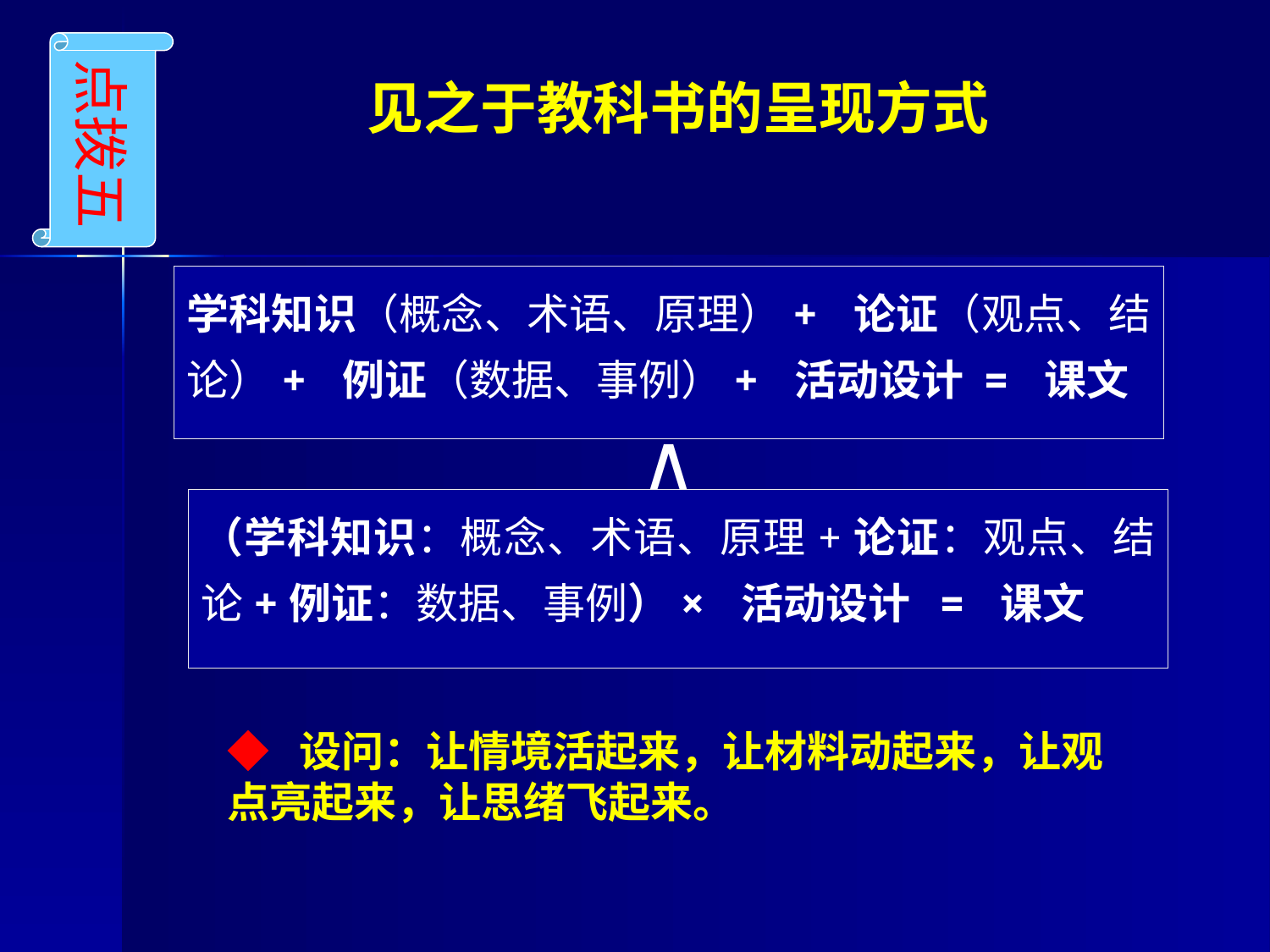

点拨五
见之于教科书的呈现方式
学科知识（概念、术语、原理）+ 论证（观点、结论）+ 例证（数据、事例）+ 活动设计 = 课文
∧
（学科知识：概念、术语、原理+论证：观点、结论+例证：数据、事例）× 活动设计  = 课文

◆  设问：让情境活起来，让材料动起来，让观点亮起来，让思绪飞起来。